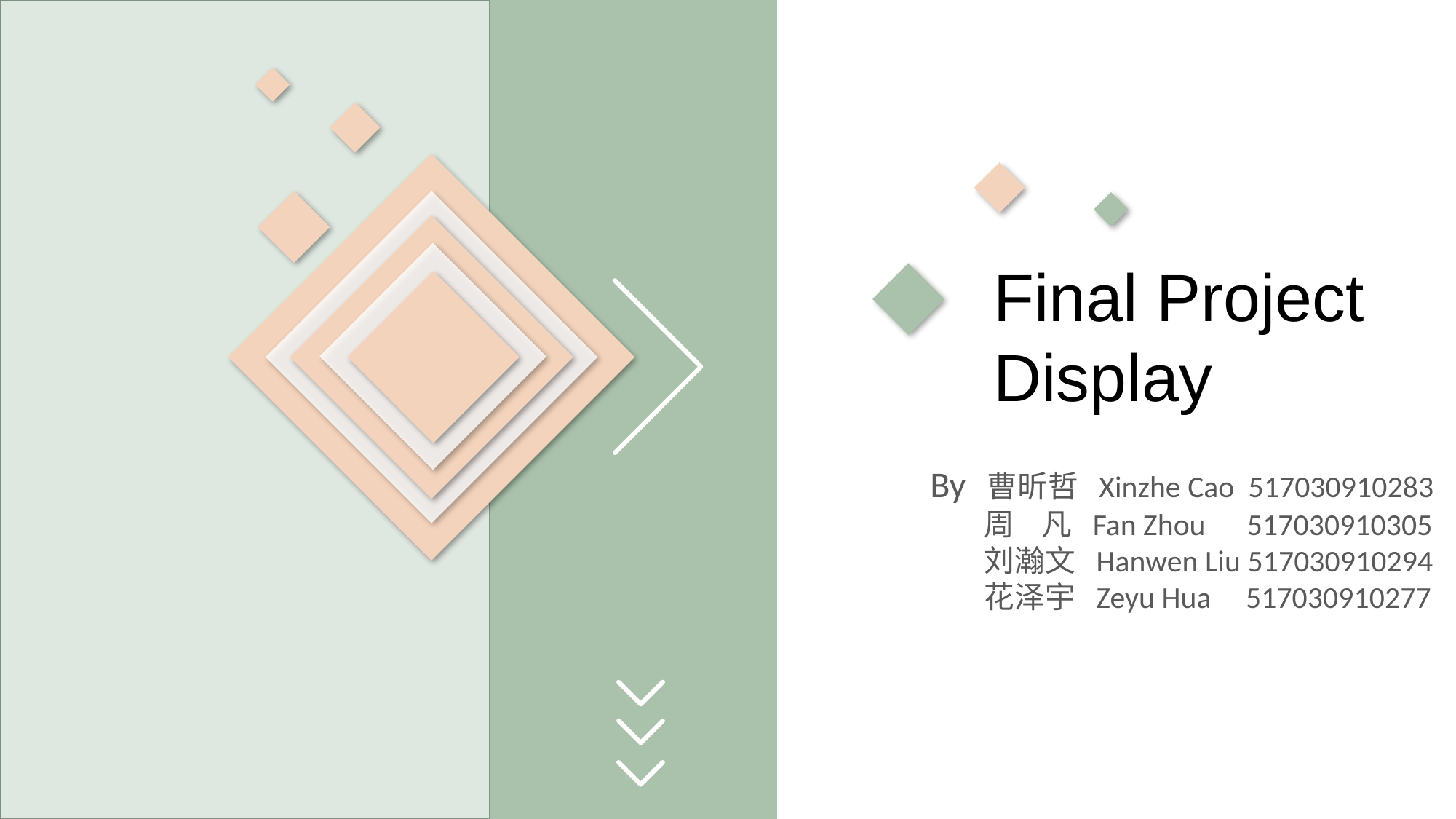

Final Project Display

By  曹昕哲  Xinzhe Cao  517030910283
       周    凡  Fan Zhou      517030910305
       刘瀚文  Hanwen Liu 517030910294
       花泽宇  Zeyu Hua     517030910277